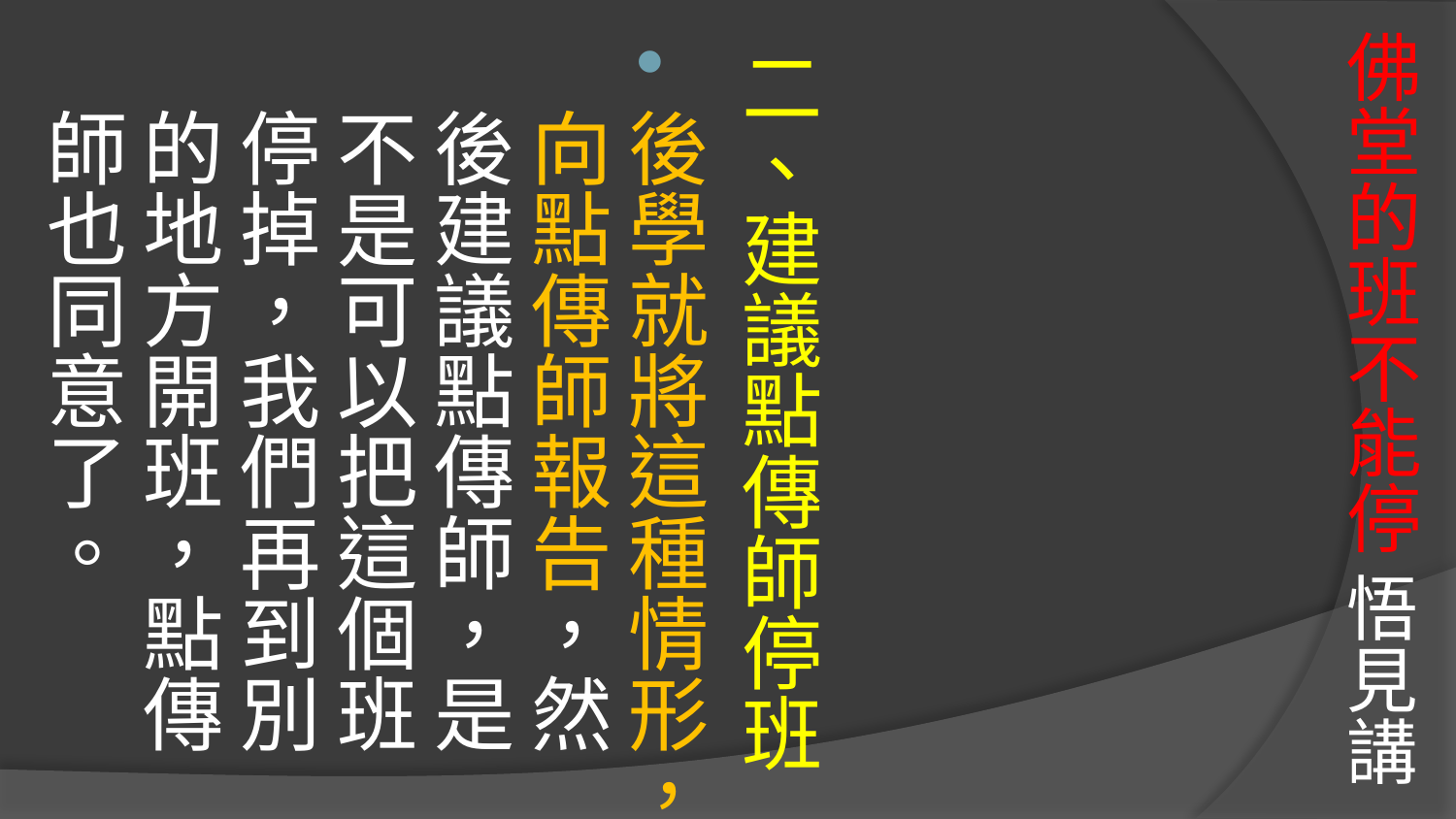

# 佛堂的班不能停 悟見講
二、建議點傳師停班
後學就將這種情形，向點傳師報告，然後建議點傳師，是不是可以把這個班停掉，我們再到別的地方開班，點傳師也同意了。